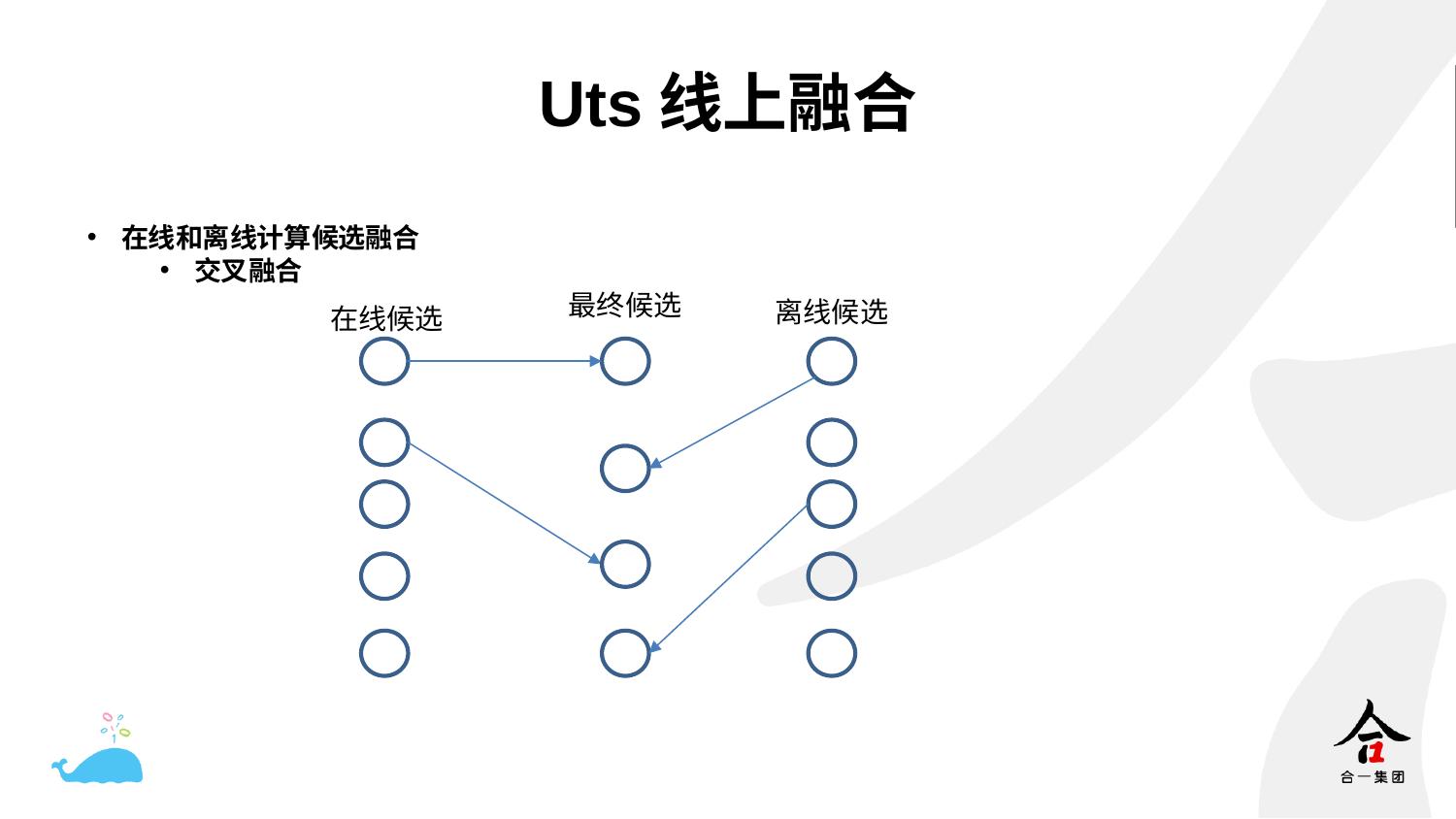

# Uts线上融合
在线和离线计算候选融合
交叉融合
最终候选
离线候选
在线候选